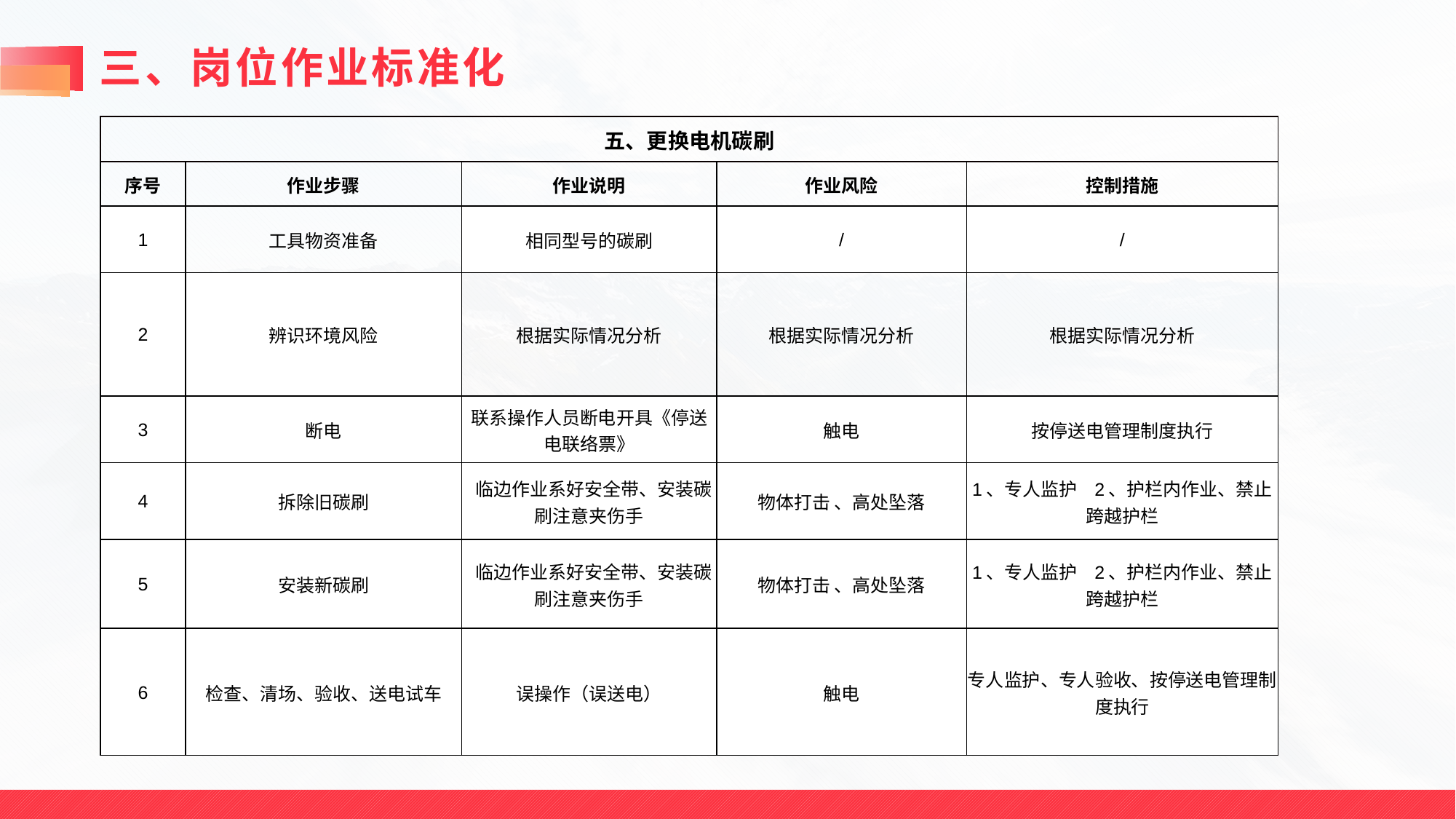

# 三、岗位作业标准化
| 五、更换电机碳刷 |  |  |  |  |  |
| --- | --- | --- | --- | --- | --- |
| 序号 | 作业步骤 | 作业说明 | 作业风险 | 控制措施 |  |
| 1 | 工具物资准备 | 相同型号的碳刷 | / | / |  |
| 2 | 辨识环境风险 | 根据实际情况分析 | 根据实际情况分析 | 根据实际情况分析 |  |
| 3 | 断电 | 联系操作人员断电开具《停送电联络票》 | 触电 | 按停送电管理制度执行 |  |
| 4 | 拆除旧碳刷 | 临边作业系好安全带、安装碳刷注意夹伤手 | 物体打击 、高处坠落 | 1、专人监护 2、护栏内作业、禁止跨越护栏 |  |
| 5 | 安装新碳刷 | 临边作业系好安全带、安装碳刷注意夹伤手 | 物体打击 、高处坠落 | 1、专人监护 2、护栏内作业、禁止跨越护栏 |  |
| 6 | 检查、清场、验收、送电试车 | 误操作（误送电） | 触电 | 专人监护、专人验收、按停送电管理制度执行 |  |
33